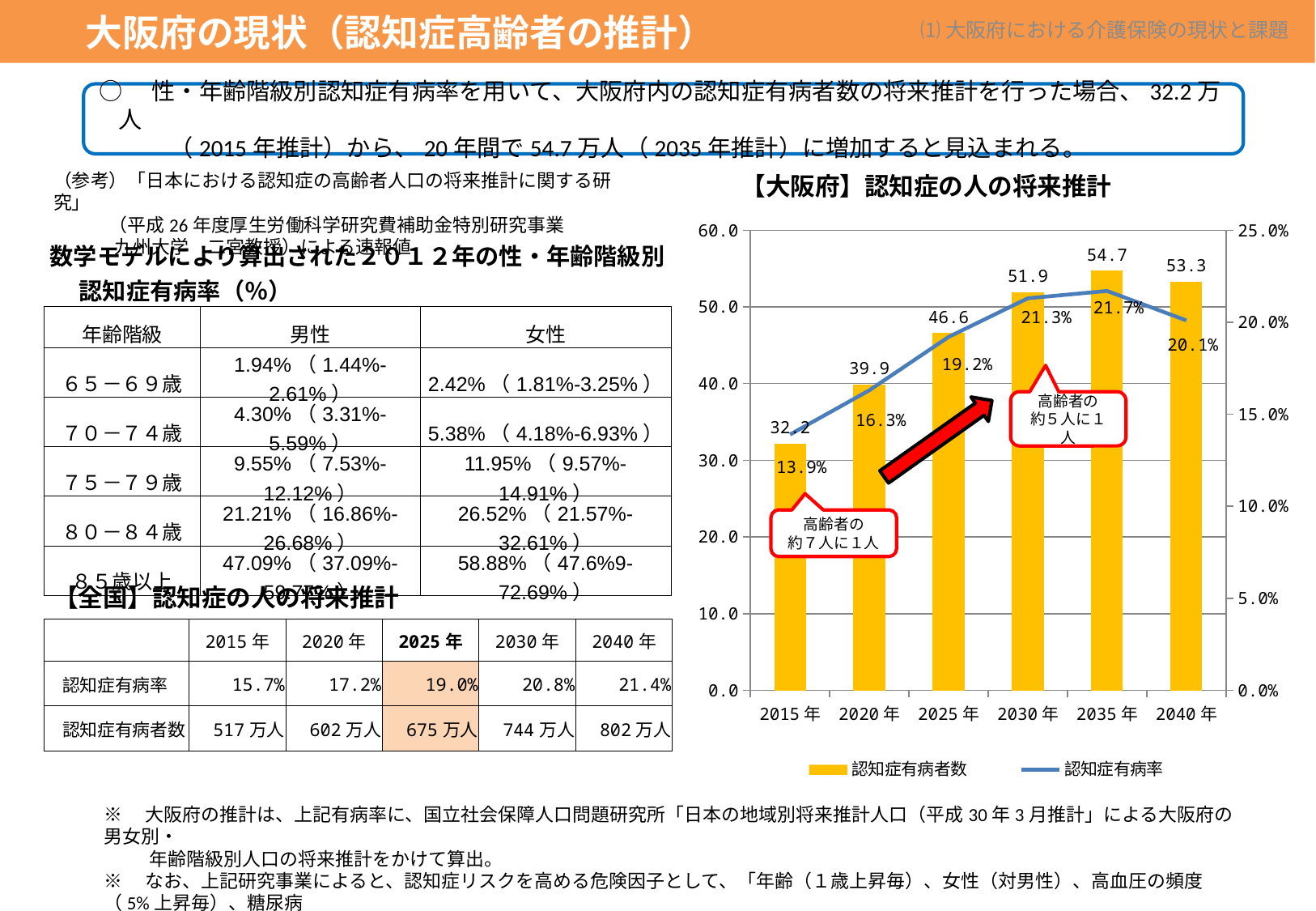

大阪府の現状（認知症高齢者の推計）
⑴大阪府における介護保険の現状と課題
○　性・年齢階級別認知症有病率を用いて、大阪府内の認知症有病者数の将来推計を行った場合、32.2万人
　　　（2015年推計）から、20年間で54.7万人（2035年推計）に増加すると見込まれる。
（参考）「日本における認知症の高齢者人口の将来推計に関する研究」
            （平成26年度厚生労働科学研究費補助金特別研究事業
         　九州大学　二宮教授）による速報値
【大阪府】認知症の人の将来推計

### Chart

| Category | 認知症有病者数 | 認知症有病率 |
|---|---|---|
| 2015年 | 32.2 | 0.139 |
| 2020年 | 39.9 | 0.163 |
| 2025年 | 46.6 | 0.192 |
| 2030年 | 51.9 | 0.213 |
| 2035年 | 54.7 | 0.217 |
| 2040年 | 53.3 | 0.201 |
| 数学モデルにより算出された２０１２年の性・年齢階級別 認知症有病率（％） |  |  |
| --- | --- | --- |
| 年齢階級 | 男性 | 女性 |
| ６５－６９歳 | 1.94%（1.44%-2.61%） | 2.42%（1.81%-3.25%） |
| ７０－７４歳 | 4.30%（3.31%-5.59%） | 5.38%（4.18%-6.93%） |
| ７５－７９歳 | 9.55%（7.53%-12.12%） | 11.95%（9.57%-14.91%） |
| ８０－８４歳 | 21.21%（16.86%-26.68%） | 26.52%（21.57%-32.61%） |
| ８５歳以上 | 47.09%（37.09%-59.77%） | 58.88%（47.6%9-72.69%） |
高齢者の
約５人に１人

高齢者の
約７人に１人
【全国】認知症の人の将来推計
|  | 2015年 | 2020年 | 2025年 | 2030年 | 2040年 |
| --- | --- | --- | --- | --- | --- |
| 認知症有病率 | 15.7% | 17.2% | 19.0% | 20.8% | 21.4% |
| 認知症有病者数 | 517万人 | 602万人 | 675万人 | 744万人 | 802万人 |
※　大阪府の推計は、上記有病率に、国立社会保障人口問題研究所「日本の地域別将来推計人口（平成30年3月推計」による大阪府の男女別・
　　  年齢階級別人口の将来推計をかけて算出。
※　なお、上記研究事業によると、認知症リスクを高める危険因子として、「年齢（１歳上昇毎）、女性（対男性）、高血圧の頻度（5%上昇毎）、糖尿病
　　  の頻度（5%上昇毎）、肥満の頻度（5%上昇毎）、現在・過去喫煙者の頻度（5%上昇毎）」が挙げられている。